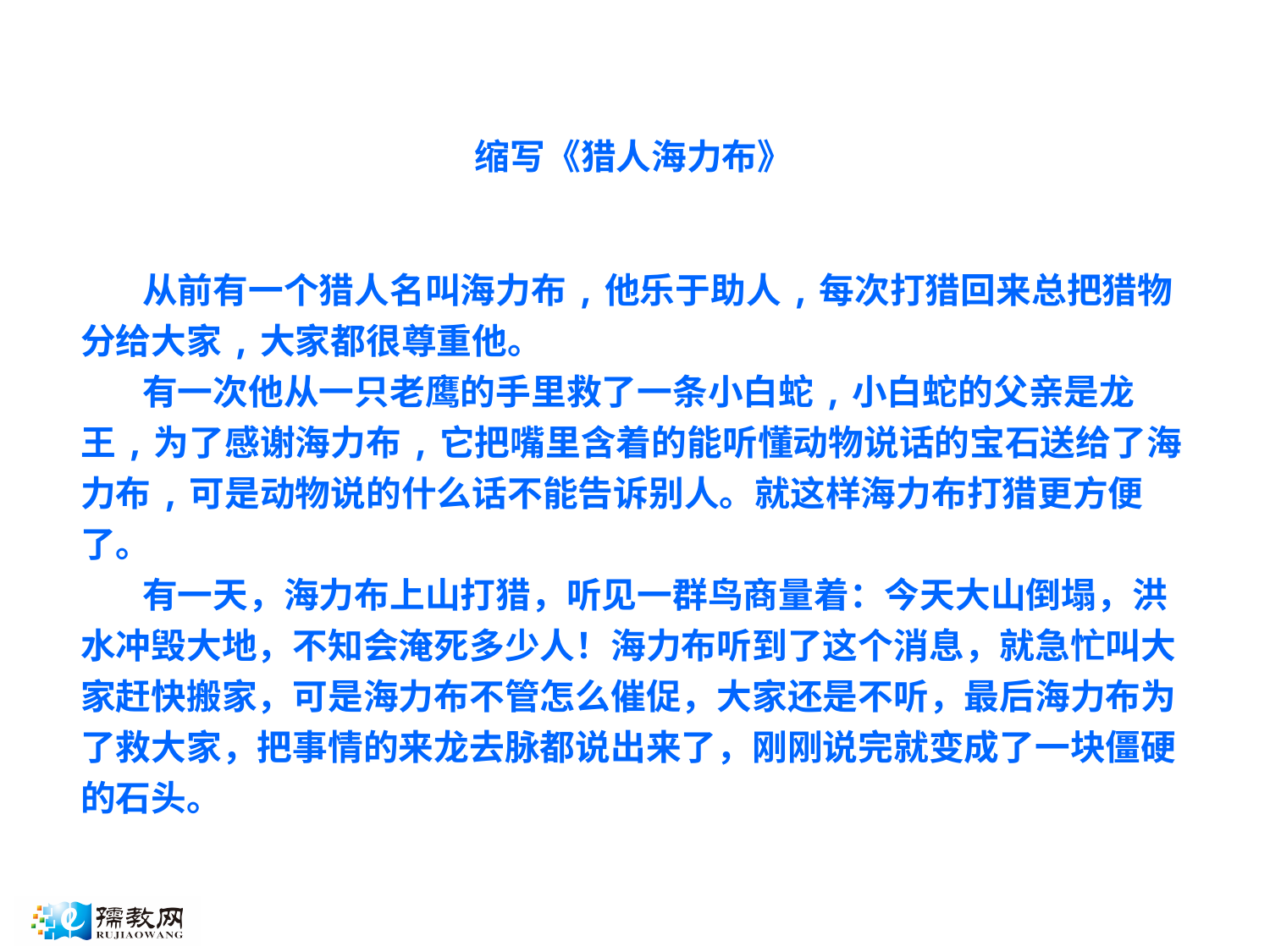

缩写《猎人海力布》
从前有一个猎人名叫海力布,他乐于助人,每次打猎回来总把猎物分给大家,大家都很尊重他。
有一次他从一只老鹰的手里救了一条小白蛇,小白蛇的父亲是龙王,为了感谢海力布,它把嘴里含着的能听懂动物说话的宝石送给了海力布,可是动物说的什么话不能告诉别人。就这样海力布打猎更方便了。
有一天，海力布上山打猎，听见一群鸟商量着：今天大山倒塌，洪水冲毁大地，不知会淹死多少人！海力布听到了这个消息，就急忙叫大家赶快搬家，可是海力布不管怎么催促，大家还是不听，最后海力布为了救大家，把事情的来龙去脉都说出来了，刚刚说完就变成了一块僵硬的石头。